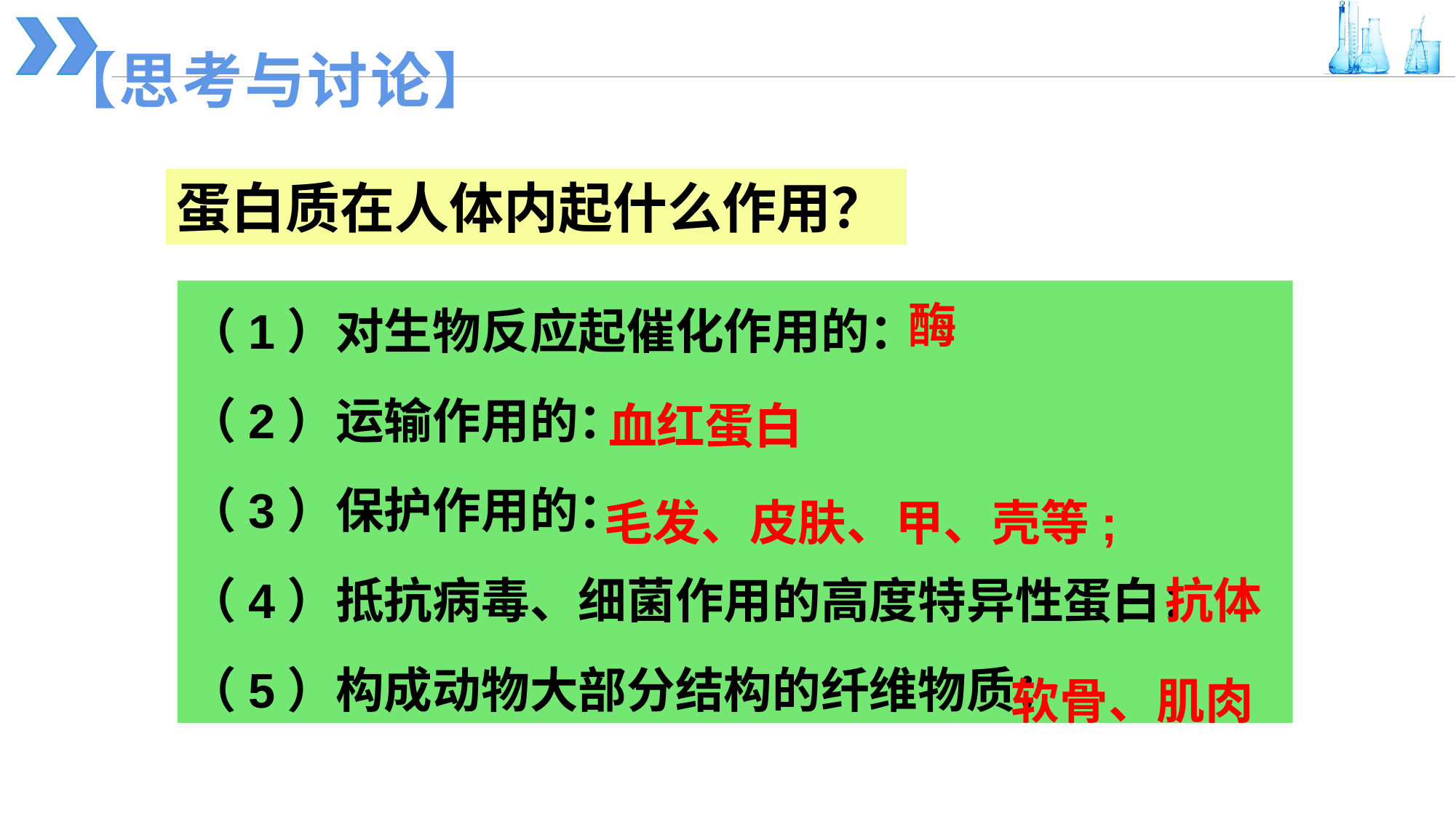

【思考与讨论】
蛋白质在人体内起什么作用？
（1）对生物反应起催化作用的：
（2）运输作用的：
（3）保护作用的：
（4）抵抗病毒、细菌作用的高度特异性蛋白：
（5）构成动物大部分结构的纤维物质：
酶
血红蛋白
毛发、皮肤、甲、壳等;
抗体
软骨、肌肉